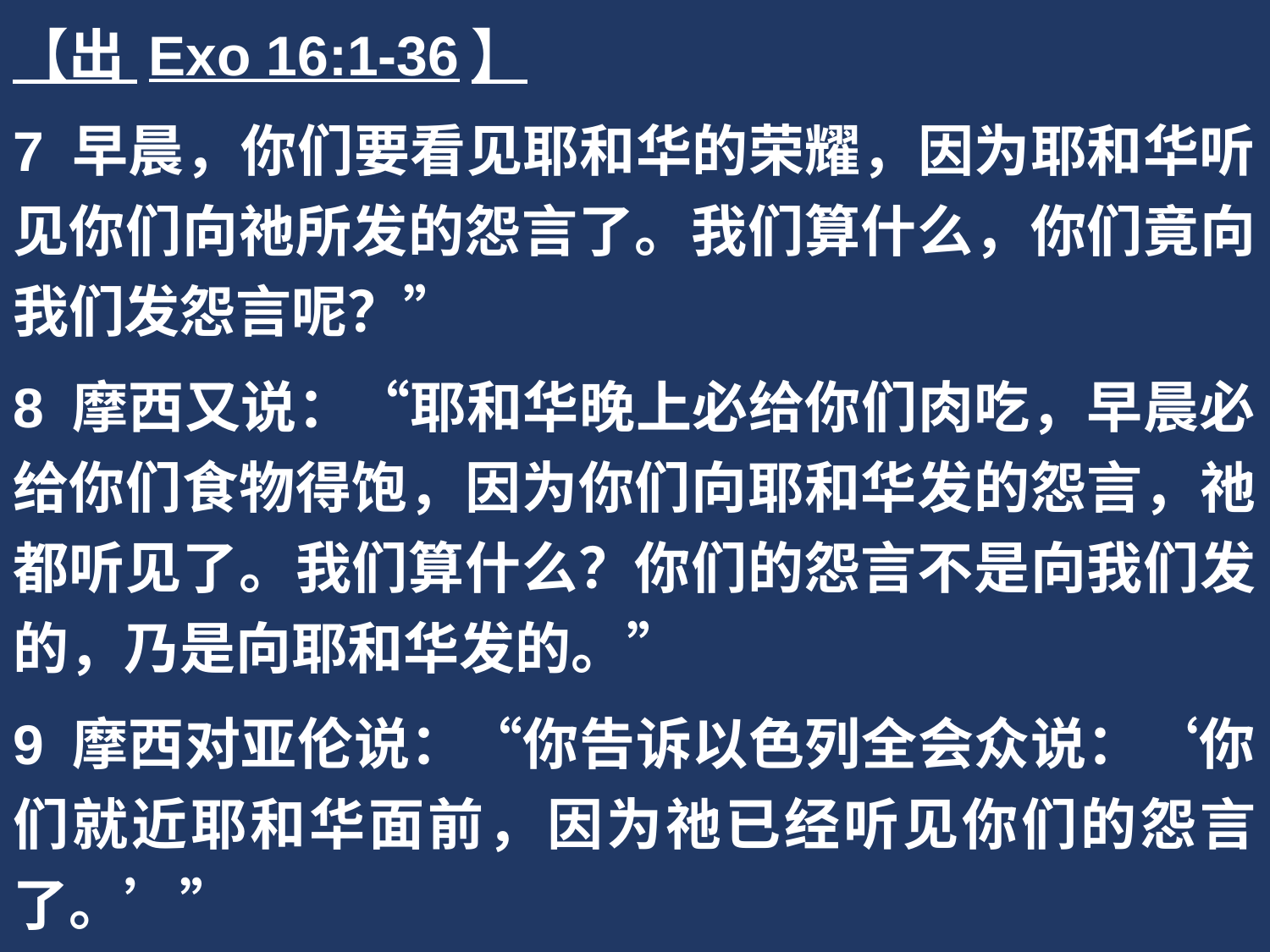

【出 Exo 16:1-36】
7 早晨，你们要看见耶和华的荣耀，因为耶和华听见你们向祂所发的怨言了。我们算什么，你们竟向我们发怨言呢？”
8 摩西又说：“耶和华晚上必给你们肉吃，早晨必给你们食物得饱，因为你们向耶和华发的怨言，祂都听见了。我们算什么？你们的怨言不是向我们发的，乃是向耶和华发的。”
9 摩西对亚伦说：“你告诉以色列全会众说：‘你们就近耶和华面前，因为祂已经听见你们的怨言了。’”